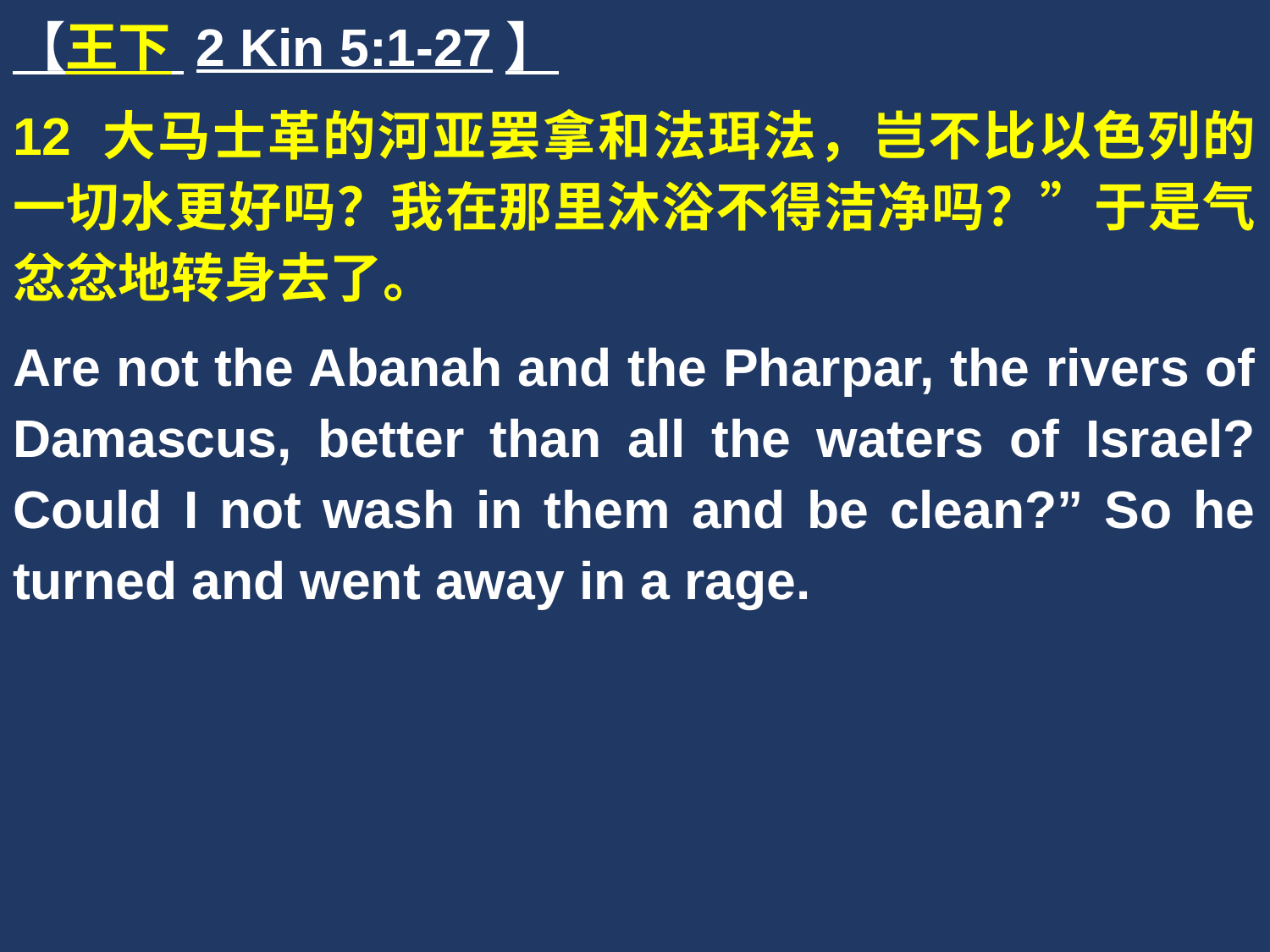

【王下 2 Kin 5:1-27】
12 大马士革的河亚罢拿和法珥法，岂不比以色列的一切水更好吗？我在那里沐浴不得洁净吗？”于是气忿忿地转身去了。
Are not the Abanah and the Pharpar, the rivers of Damascus, better than all the waters of Israel? Could I not wash in them and be clean?” So he turned and went away in a rage.